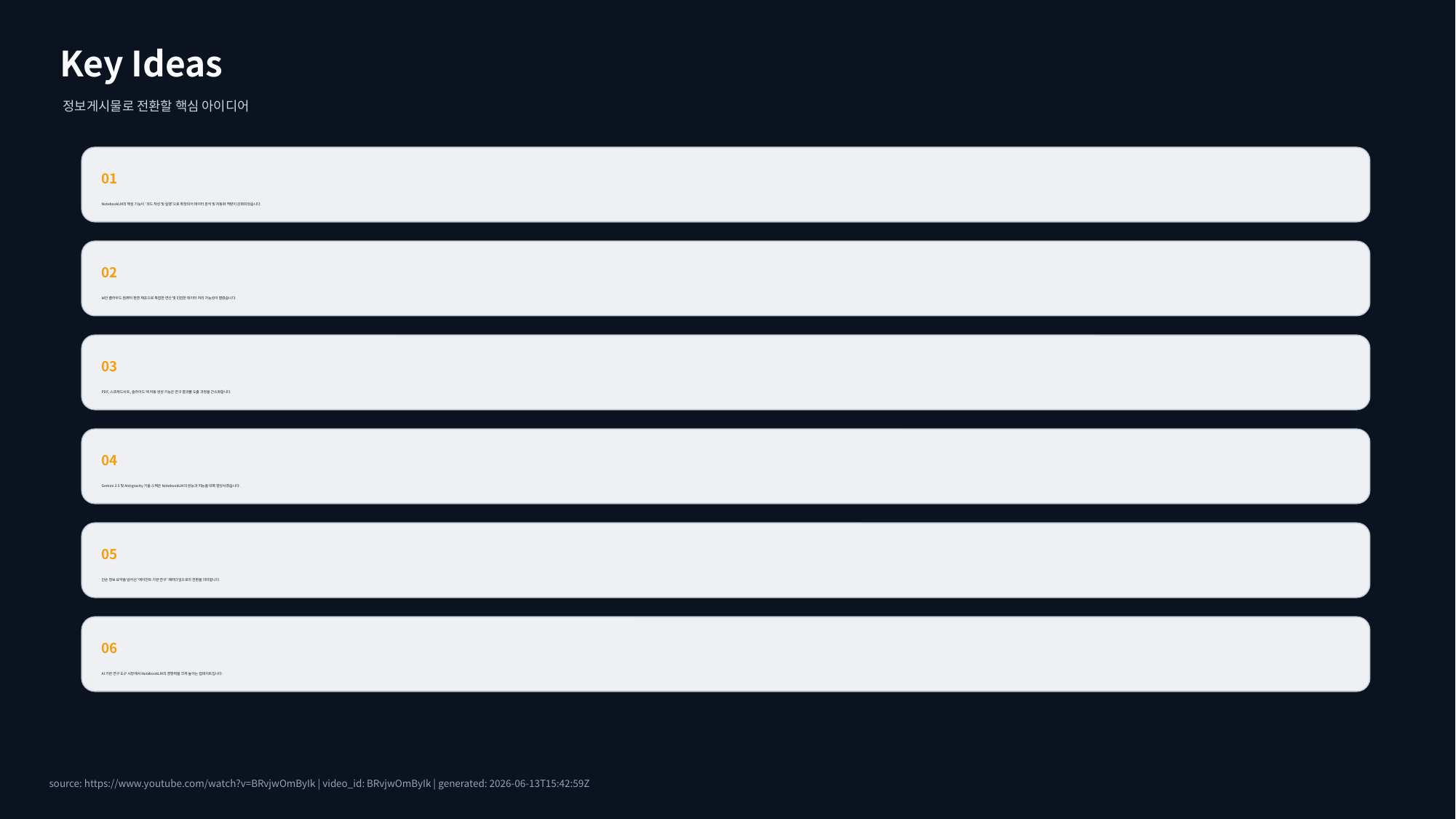

Key Ideas
정보게시물로 전환할 핵심 아이디어

01
NotebookLM의 핵심 기능이 '코드 작성 및 실행'으로 확장되어 데이터 분석 및 자동화 역량이 강화되었습니다.

02
보안 클라우드 컴퓨터 환경 제공으로 복잡한 연산 및 민감한 데이터 처리 가능성이 열렸습니다.

03
PDF, 스프레드시트, 슬라이드 덱 자동 생성 기능은 연구 결과물 도출 과정을 간소화합니다.

04
Gemini 3.5 및 Antigravity 기술 스택은 NotebookLM의 성능과 지능을 대폭 향상시켰습니다.

05
단순 정보 요약을 넘어선 '에이전트 기반 연구' 패러다임으로의 전환을 의미합니다.

06
AI 기반 연구 도구 시장에서 NotebookLM의 경쟁력을 크게 높이는 업데이트입니다.
source: https://www.youtube.com/watch?v=BRvjwOmByIk | video_id: BRvjwOmByIk | generated: 2026-06-13T15:42:59Z